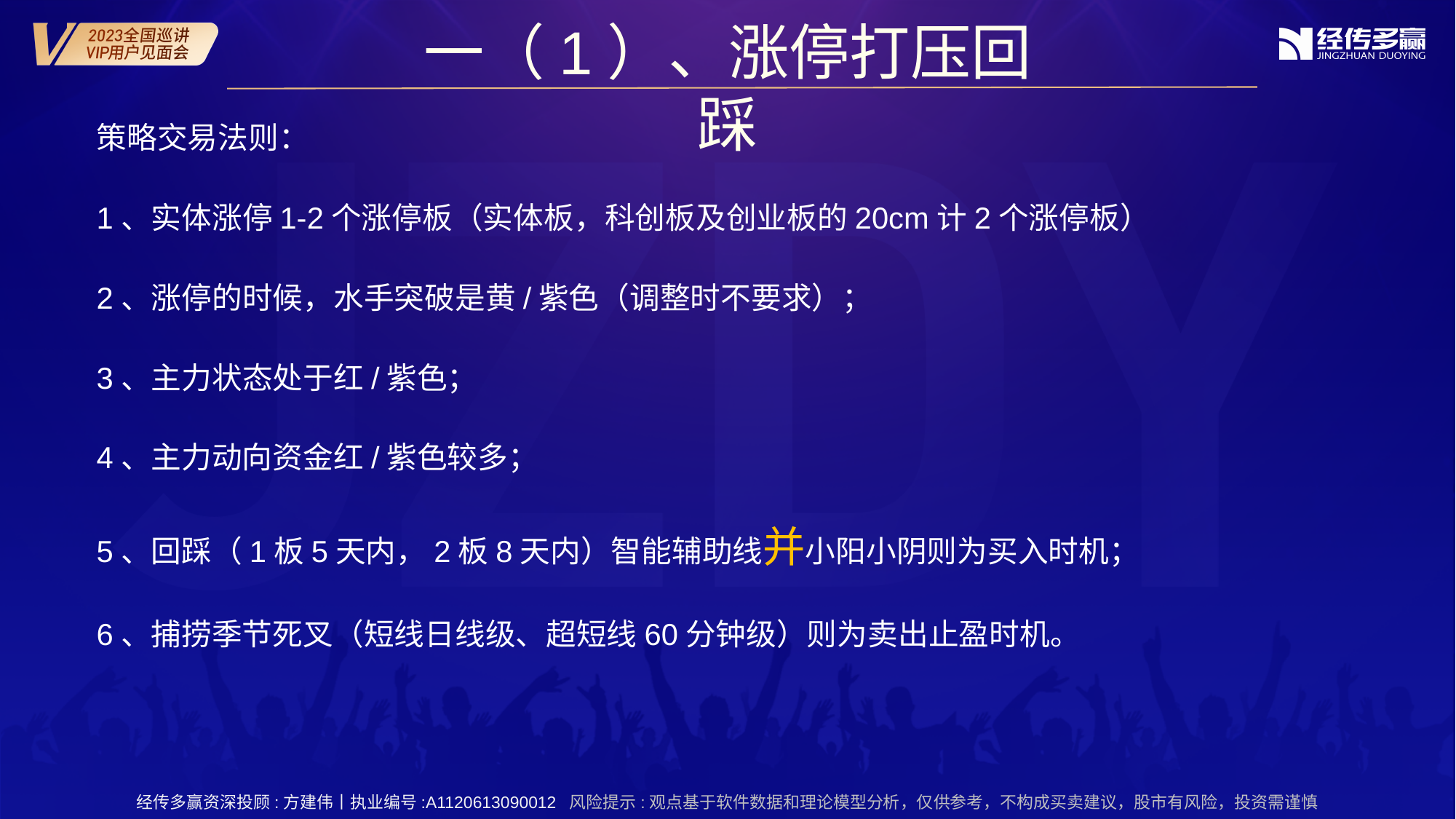

一（1）、涨停打压回踩
策略交易法则：

1、实体涨停1-2个涨停板（实体板，科创板及创业板的20cm计2个涨停板）

2、涨停的时候，水手突破是黄/紫色（调整时不要求）；

3、主力状态处于红/紫色；

4、主力动向资金红/紫色较多；

5、回踩（1板5天内，2板8天内）智能辅助线并小阳小阴则为买入时机；

6、捕捞季节死叉（短线日线级、超短线60分钟级）则为卖出止盈时机。